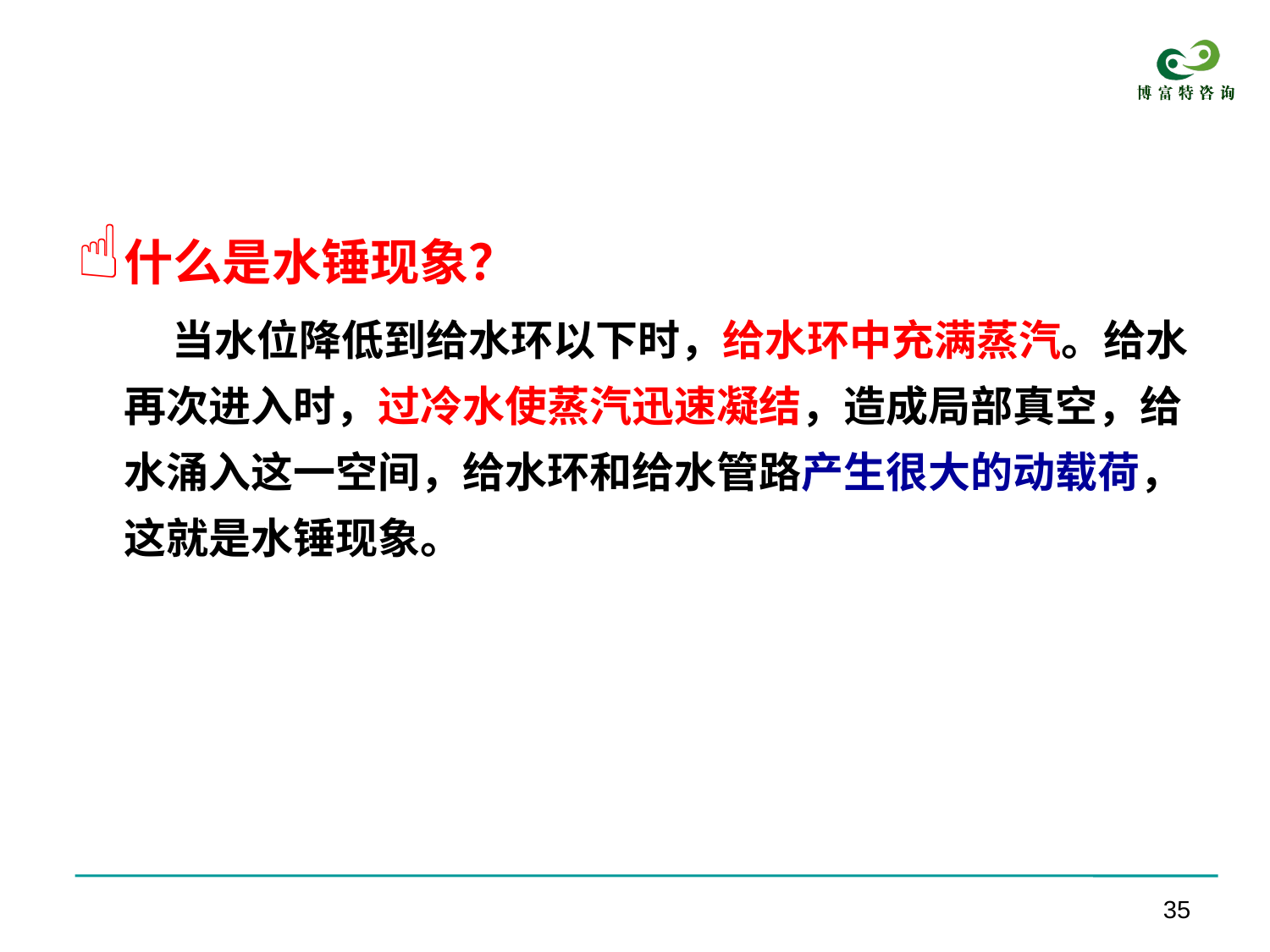

什么是水锤现象？
         当水位降低到给水环以下时，给水环中充满蒸汽。给水再次进入时，过冷水使蒸汽迅速凝结，造成局部真空，给水涌入这一空间，给水环和给水管路产生很大的动载荷，这就是水锤现象。